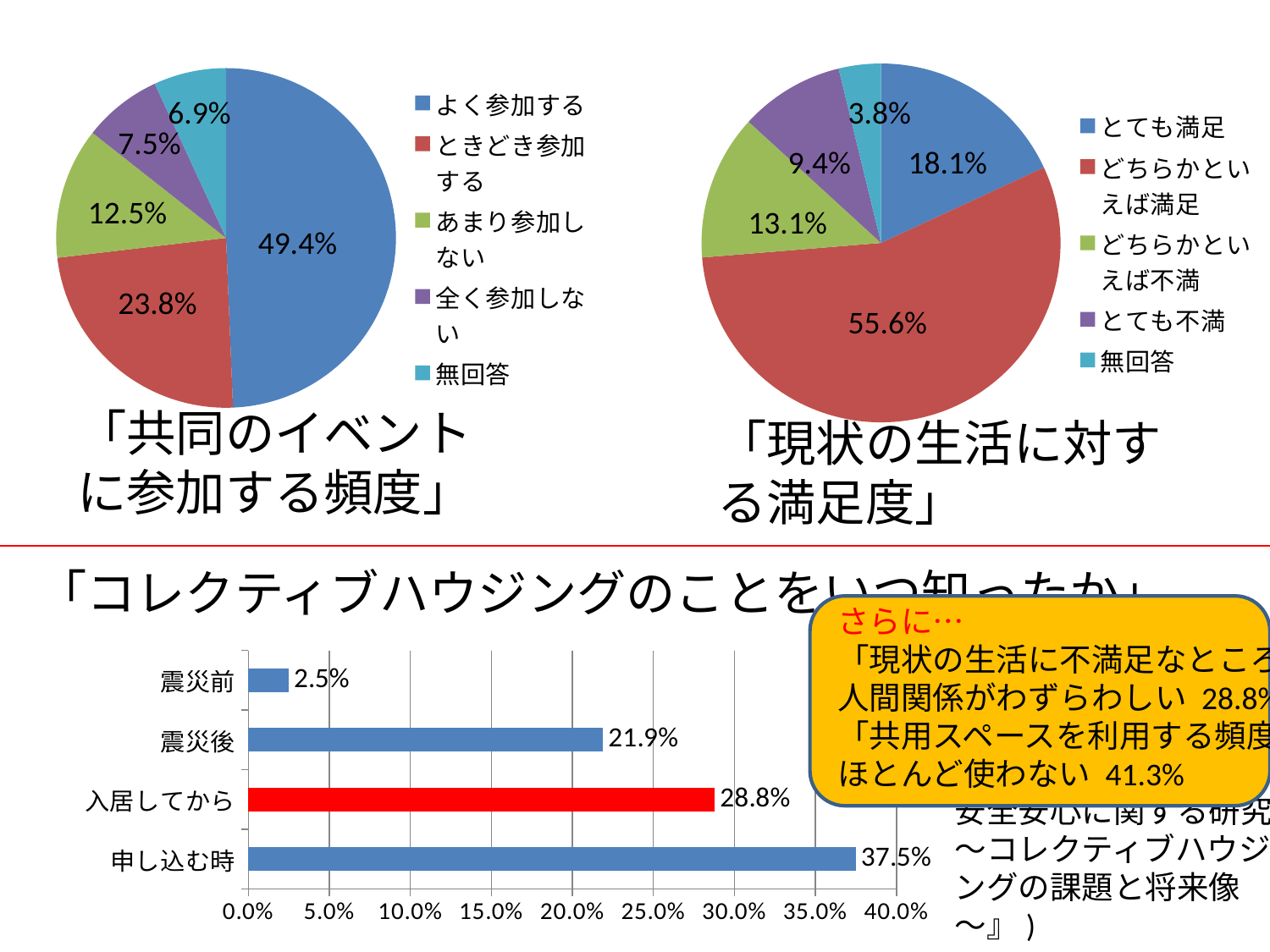

### Chart

| Category |  |
|---|---|
| よく参加する | 0.494 |
| ときどき参加する | 0.238 |
| あまり参加しない | 0.125 |
| 全く参加しない | 0.075 |
| 無回答 | 0.069 |

### Chart

| Category |  |
|---|---|
| とても満足 | 0.181 |
| どちらかといえば満足 | 0.556 |
| どちらかといえば不満 | 0.131 |
| とても不満 | 0.094 |
| 無回答 | 0.038 |
6.9%
3.8%
7.5%
9.4%
18.1%
12.5%
13.1%
49.4%
23.8%
55.6%
「共同のイベントに参加する頻度」
「現状の生活に対する満足度」
「コレクティブハウジングのことをいつ知ったか」

さらに…
「現状の生活に不満足なところ」
人間関係がわずらわしい 28.8%
「共用スペースを利用する頻度」
ほとんど使わない 41.3%

### Chart

| Category |  |
|---|---|
| 申し込む時 | 0.375 |
| 入居してから | 0.288 |
| 震災後 | 0.219 |
| 震災前 | 0.025 |
２００８年１１月～１２月(岸本達也『住の安全安心に関する研究
～コレクティブハウジングの課題と将来像～』)